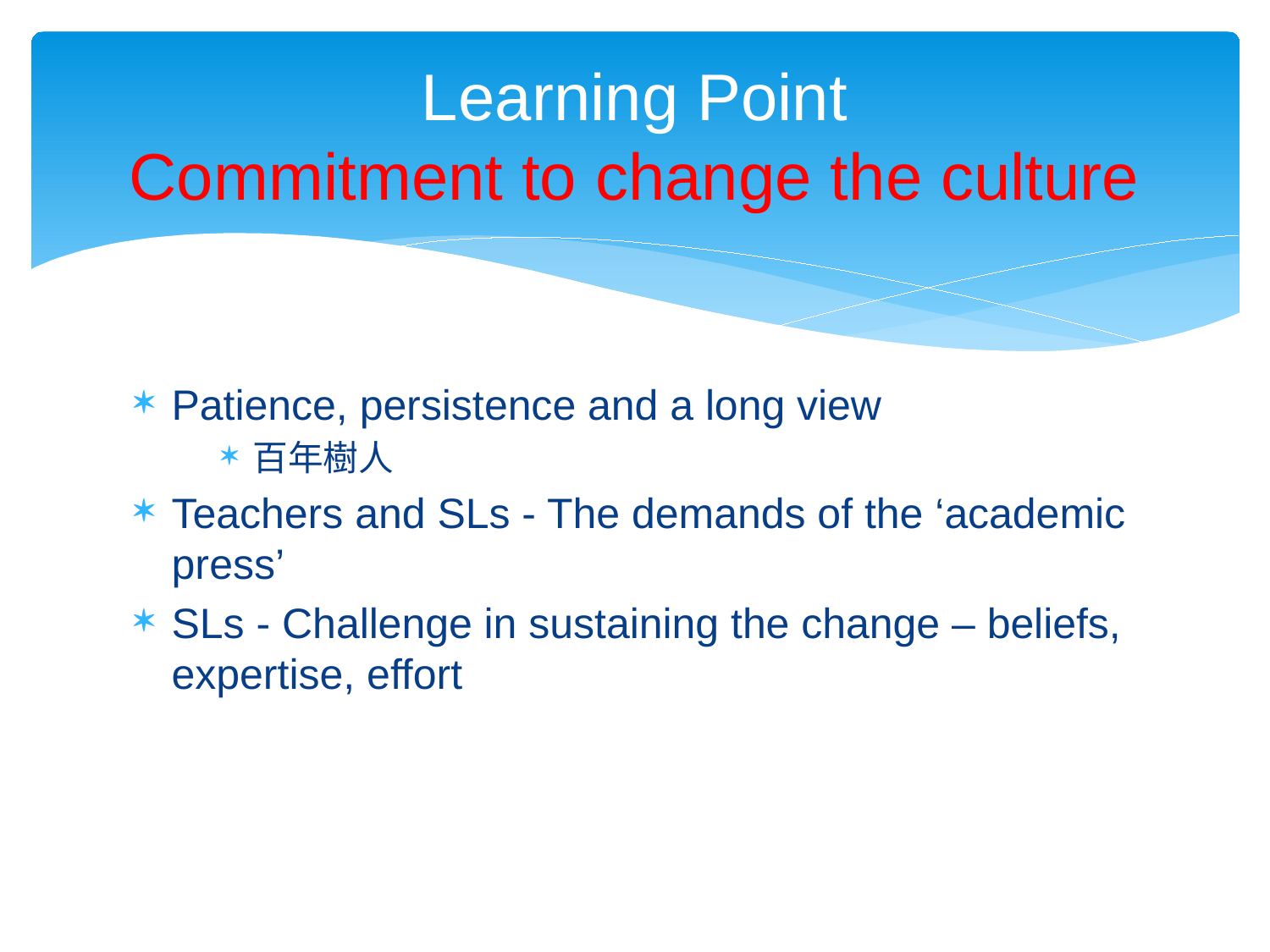

# Learning Point Commitment to change the culture
Patience, persistence and a long view
百年樹人
Teachers and SLs - The demands of the ‘academic press’
SLs - Challenge in sustaining the change – beliefs, expertise, effort